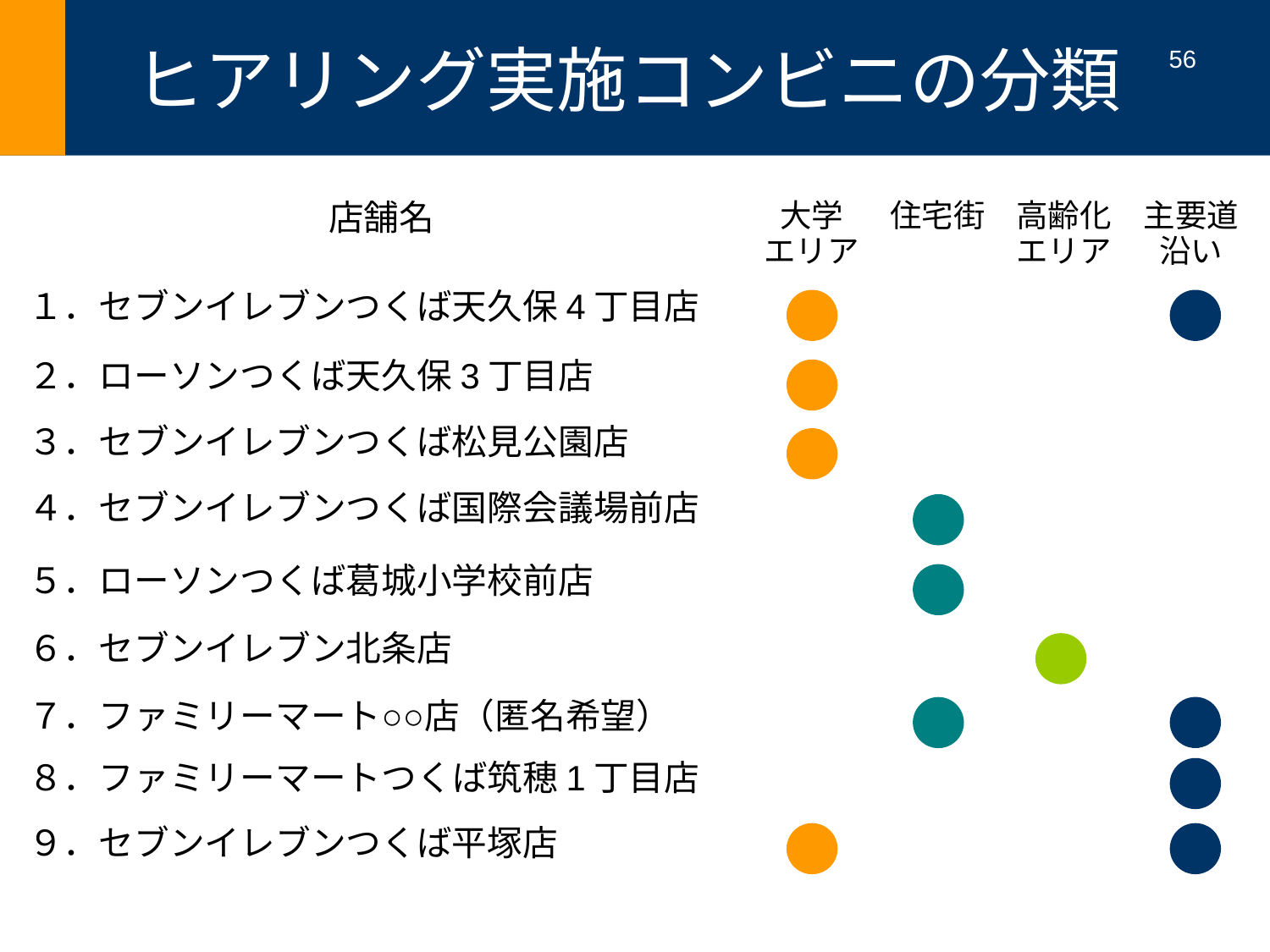

ヒアリング実施コンビニの分類
56
| 店舗名 | 大学 エリア | 住宅街 | 高齢化 エリア | 主要道 沿い |
| --- | --- | --- | --- | --- |
| １．セブンイレブンつくば天久保4丁目店 |  |  |  |  |
| ２．ローソンつくば天久保3丁目店 |  |  |  |  |
| ３．セブンイレブンつくば松見公園店 |  |  |  |  |
| ４．セブンイレブンつくば国際会議場前店 |  |  |  |  |
| ５．ローソンつくば葛城小学校前店 |  |  |  |  |
| ６．セブンイレブン北条店 |  |  |  |  |
| ７．ファミリーマート○○店（匿名希望） |  |  |  |  |
| ８．ファミリーマートつくば筑穂1丁目店 |  |  |  |  |
| ９．セブンイレブンつくば平塚店 |  |  |  |  |